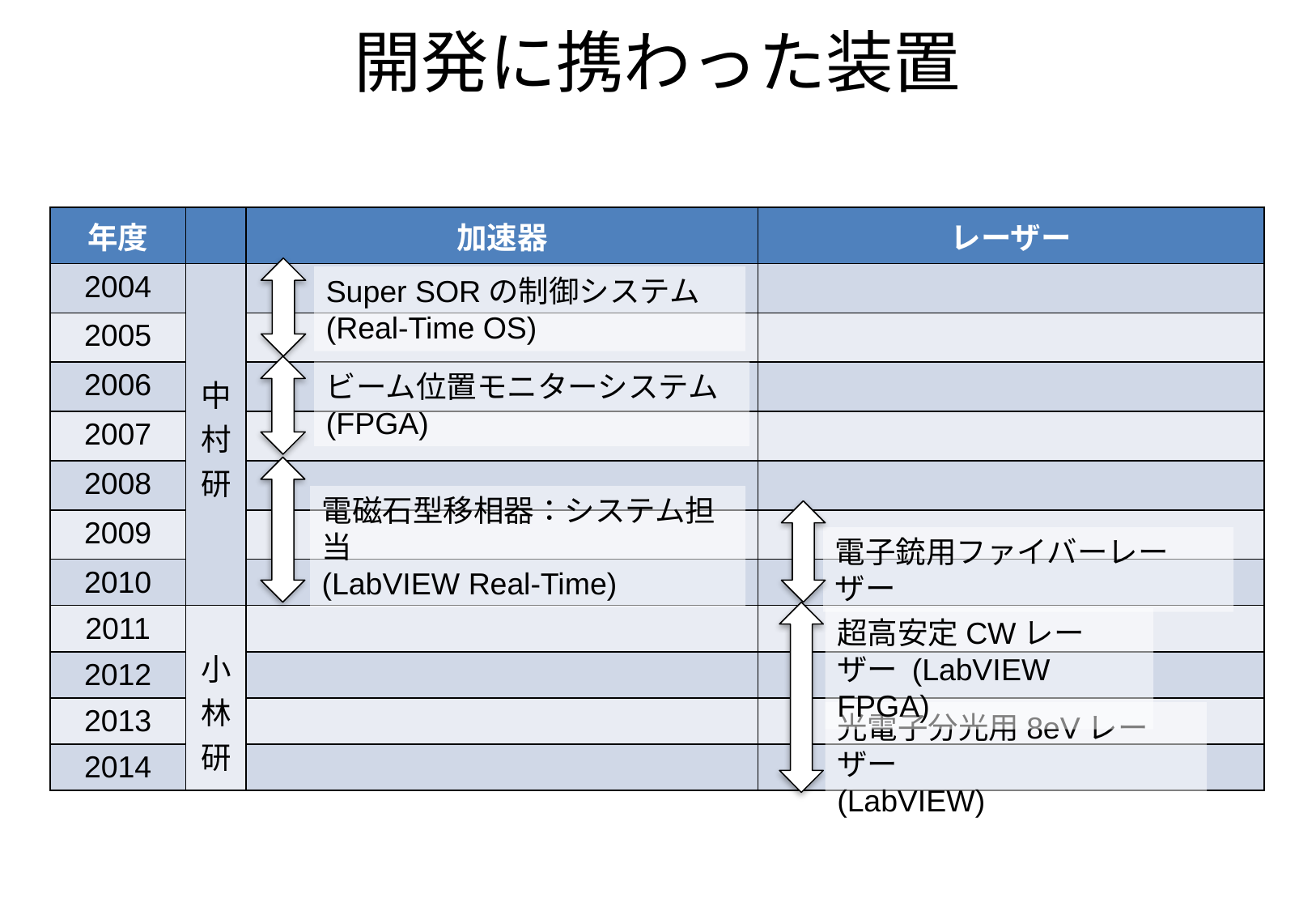

# 開発に携わった装置
| 年度 |  | 加速器 | レーザー |
| --- | --- | --- | --- |
| 2004 | 中村研 |  |  |
| 2005 |  |  |  |
| 2006 |  |  |  |
| 2007 |  |  |  |
| 2008 |  |  |  |
| 2009 |  |  |  |
| 2010 |  |  |  |
| 2011 | 小林研 |  |  |
| 2012 |  |  |  |
| 2013 |  |  |  |
| 2014 |  |  |  |

Super SORの制御システム(Real-Time OS)

ビーム位置モニターシステム(FPGA)

電磁石型移相器：システム担当
(LabVIEW Real-Time)

電子銃用ファイバーレーザー

超高安定CWレーザー (LabVIEW FPGA)
光電子分光用8eVレーザー
(LabVIEW)